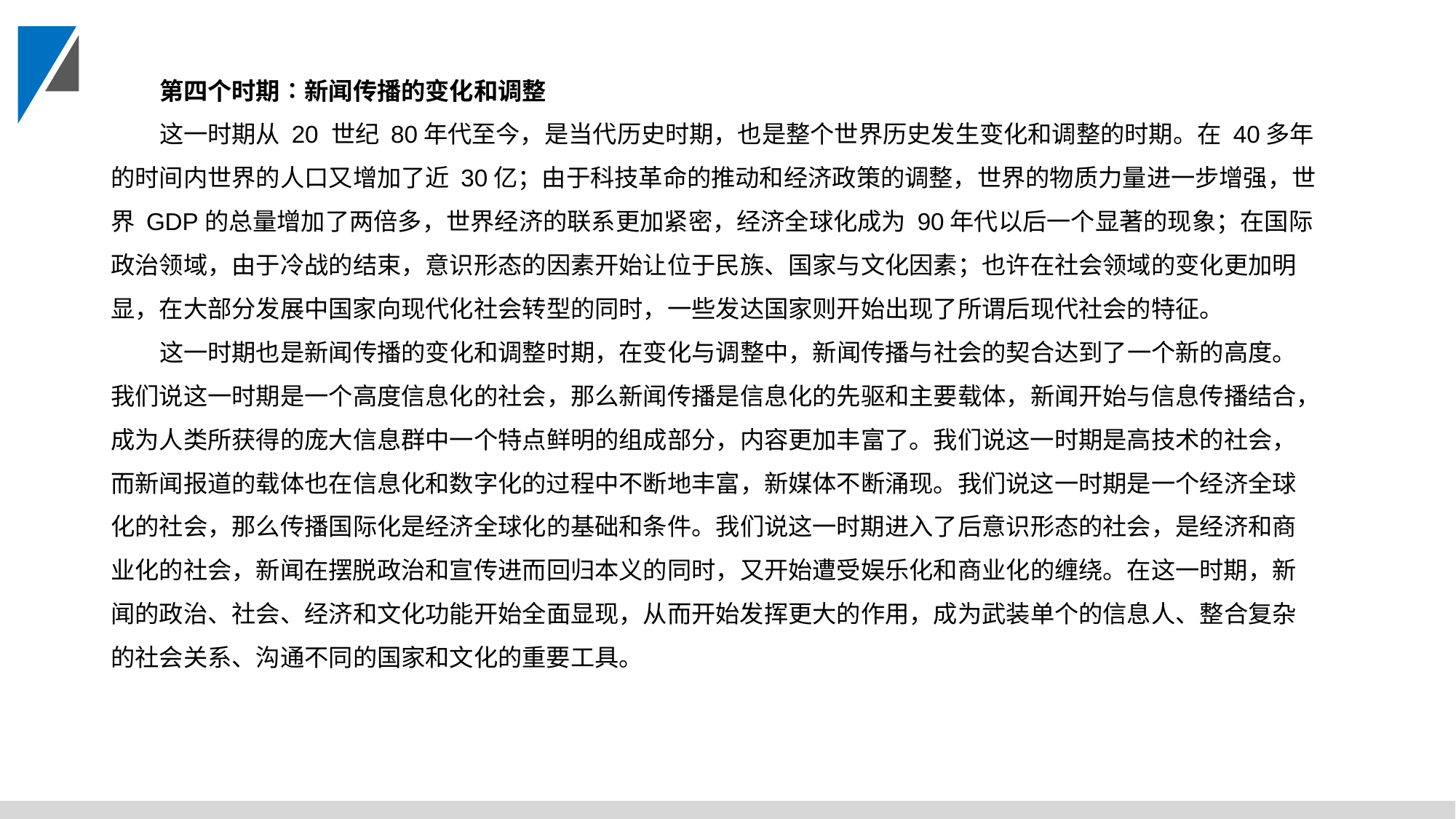

第四个时期∶新闻传播的变化和调整
这一时期从 20 世纪 80年代至今，是当代历史时期，也是整个世界历史发生变化和调整的时期。在 40多年的时间内世界的人口又增加了近 30亿；由于科技革命的推动和经济政策的调整，世界的物质力量进一步增强，世界 GDP的总量增加了两倍多，世界经济的联系更加紧密，经济全球化成为 90年代以后一个显著的现象；在国际政治领域，由于冷战的结束，意识形态的因素开始让位于民族、国家与文化因素；也许在社会领域的变化更加明显，在大部分发展中国家向现代化社会转型的同时，一些发达国家则开始出现了所谓后现代社会的特征。
这一时期也是新闻传播的变化和调整时期，在变化与调整中，新闻传播与社会的契合达到了一个新的高度。我们说这一时期是一个高度信息化的社会，那么新闻传播是信息化的先驱和主要载体，新闻开始与信息传播结合，成为人类所获得的庞大信息群中一个特点鲜明的组成部分，内容更加丰富了。我们说这一时期是高技术的社会，而新闻报道的载体也在信息化和数字化的过程中不断地丰富，新媒体不断涌现。我们说这一时期是一个经济全球化的社会，那么传播国际化是经济全球化的基础和条件。我们说这一时期进入了后意识形态的社会，是经济和商业化的社会，新闻在摆脱政治和宣传进而回归本义的同时，又开始遭受娱乐化和商业化的缠绕。在这一时期，新闻的政治、社会、经济和文化功能开始全面显现，从而开始发挥更大的作用，成为武装单个的信息人、整合复杂的社会关系、沟通不同的国家和文化的重要工具。